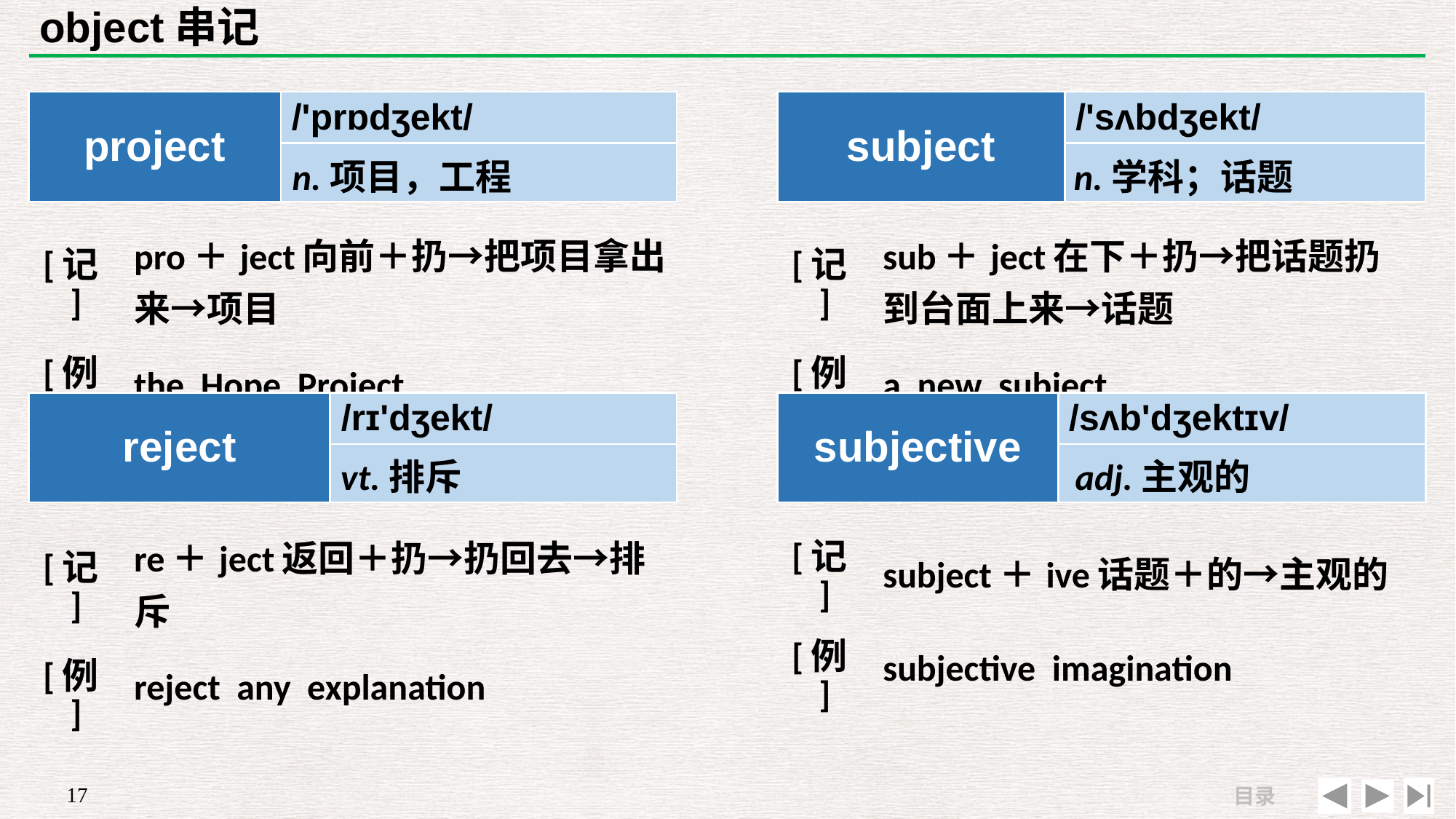

# object串记

| project | /'prɒdʒekt/ |
| --- | --- |
|  |  |
| subject | /'sʌbdʒekt/ |
| --- | --- |
|  |  |
n.项目，工程
n.学科；话题
| [记] | pro＋ject向前＋扔→把项目拿出来→项目 |
| --- | --- |
| [例] | the Hope Project |
| [记] | sub＋ject在下＋扔→把话题扔到台面上来→话题 |
| --- | --- |
| [例] | a new subject |
| reject | /rɪ'dʒekt/ |
| --- | --- |
|  |  |
| subjective | /sʌb'dʒektɪv/ |
| --- | --- |
|  |  |
vt.排斥
adj.主观的
| [记] | subject＋ive话题＋的→主观的 |
| --- | --- |
| [例] | subjective imagination |
| [记] | re＋ject返回＋扔→扔回去→排斥 |
| --- | --- |
| [例] | reject any explanation |